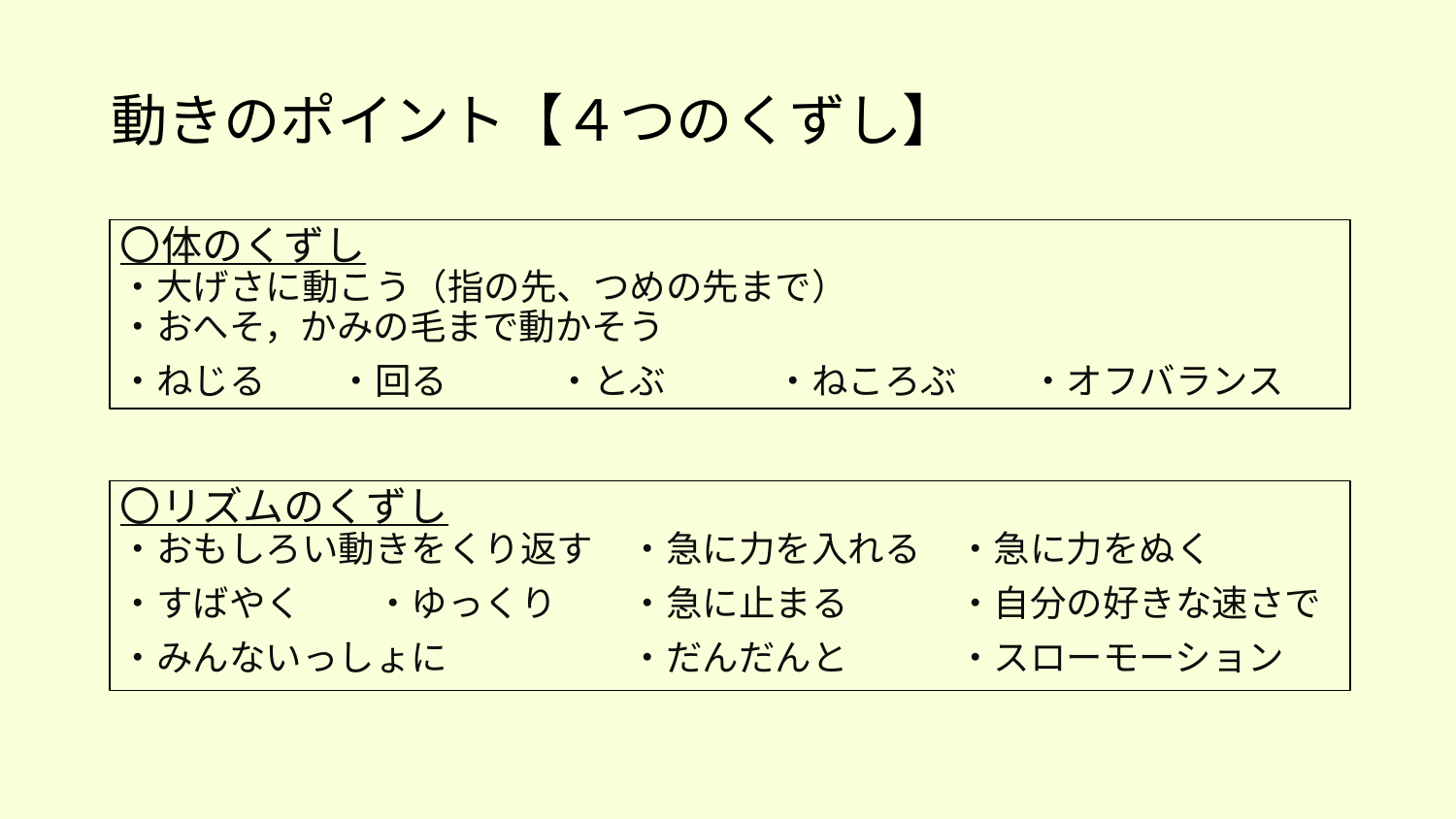

# 動きのポイント【４つのくずし】
〇体のくずし
・大げさに動こう（指の先、つめの先まで）
・おへそ，かみの毛まで動かそう
・ねじる　　・回る　　　・とぶ　　　・ねころぶ　　・オフバランス
〇リズムのくずし
・おもしろい動きをくり返す　・急に力を入れる　・急に力をぬく
・すばやく　　・ゆっくり　　・急に止まる　　　・自分の好きな速さで
・みんないっしょに　　　　　・だんだんと　　　・スローモーション